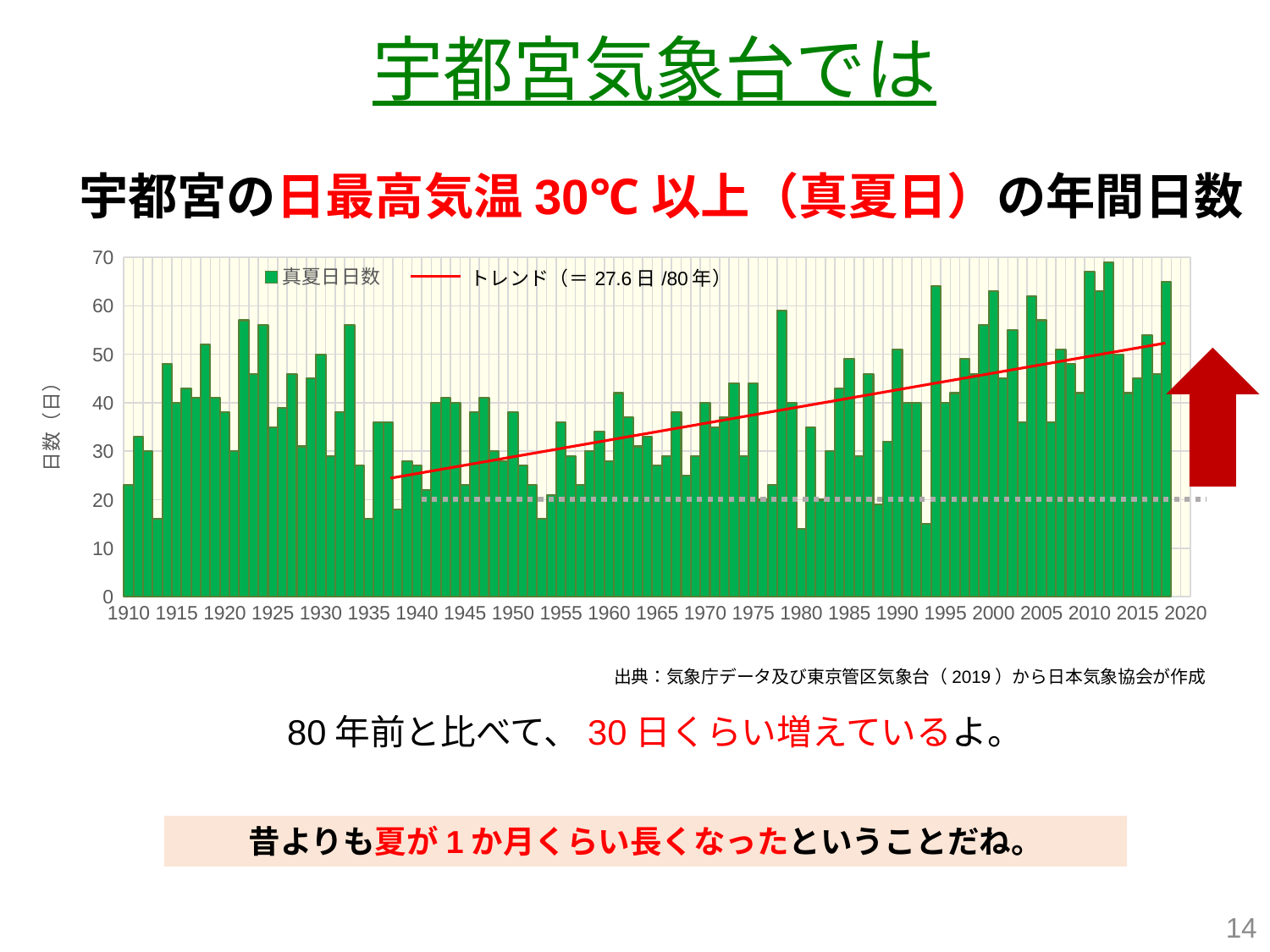

宇都宮気象台では
宇都宮の日最高気温30℃以上（真夏日）の年間日数

### Chart

| Category |  |
|---|---|
| 1910 | 23.0 |
| 1911 | 33.0 |
| 1912 | 30.0 |
| 1913 | 16.0 |
| 1914 | 48.0 |
| 1915 | 40.0 |
| 1916 | 43.0 |
| 1917 | 41.0 |
| 1918 | 52.0 |
| 1919 | 41.0 |
| 1920 | 38.0 |
| 1921 | 30.0 |
| 1922 | 57.0 |
| 1923 | 46.0 |
| 1924 | 56.0 |
| 1925 | 35.0 |
| 1926 | 39.0 |
| 1927 | 46.0 |
| 1928 | 31.0 |
| 1929 | 45.0 |
| 1930 | 50.0 |
| 1931 | 29.0 |
| 1932 | 38.0 |
| 1933 | 56.0 |
| 1934 | 27.0 |
| 1935 | 16.0 |
| 1936 | 36.0 |
| 1937 | 36.0 |
| 1938 | 18.0 |
| 1939 | 28.0 |
| 1940 | 27.0 |
| 1941 | 22.0 |
| 1942 | 40.0 |
| 1943 | 41.0 |
| 1944 | 40.0 |
| 1945 | 23.0 |
| 1946 | 38.0 |
| 1947 | 41.0 |
| 1948 | 30.0 |
| 1949 | 28.0 |
| 1950 | 38.0 |
| 1951 | 27.0 |
| 1952 | 23.0 |
| 1953 | 16.0 |
| 1954 | 21.0 |
| 1955 | 36.0 |
| 1956 | 29.0 |
| 1957 | 23.0 |
| 1958 | 30.0 |
| 1959 | 34.0 |
| 1960 | 28.0 |
| 1961 | 42.0 |
| 1962 | 37.0 |
| 1963 | 31.0 |
| 1964 | 33.0 |
| 1965 | 27.0 |
| 1966 | 29.0 |
| 1967 | 38.0 |
| 1968 | 25.0 |
| 1969 | 29.0 |
| 1970 | 40.0 |
| 1971 | 35.0 |
| 1972 | 37.0 |
| 1973 | 44.0 |
| 1974 | 29.0 |
| 1975 | 44.0 |
| 1976 | 20.0 |
| 1977 | 23.0 |
| 1978 | 59.0 |
| 1979 | 40.0 |
| 1980 | 14.0 |
| 1981 | 35.0 |
| 1982 | 20.0 |
| 1983 | 30.0 |
| 1984 | 43.0 |
| 1985 | 49.0 |
| 1986 | 29.0 |
| 1987 | 46.0 |
| 1988 | 19.0 |
| 1989 | 32.0 |
| 1990 | 51.0 |
| 1991 | 40.0 |
| 1992 | 40.0 |
| 1993 | 15.0 |
| 1994 | 64.0 |
| 1995 | 40.0 |
| 1996 | 42.0 |
| 1997 | 49.0 |
| 1998 | 46.0 |
| 1999 | 56.0 |
| 2000 | 63.0 |
| 2001 | 45.0 |
| 2002 | 55.0 |
| 2003 | 36.0 |
| 2004 | 62.0 |
| 2005 | 57.0 |
| 2006 | 36.0 |
| 2007 | 51.0 |
| 2008 | 48.0 |
| 2009 | 42.0 |
| 2010 | 67.0 |
| 2011 | 63.0 |
| 2012 | 69.0 |
| 2013 | 50.0 |
| 2014 | 42.0 |
| 2015 | 45.0 |
| 2016 | 54.0 |
| 2017 | 46.0 |
| 2018 | 65.0 |
| 2019 | None |
| 2020 | None |
出典：気象庁データ及び東京管区気象台（2019）から日本気象協会が作成
80年前と比べて、30日くらい増えているよ。
昔よりも夏が1か月くらい長くなったということだね。
14